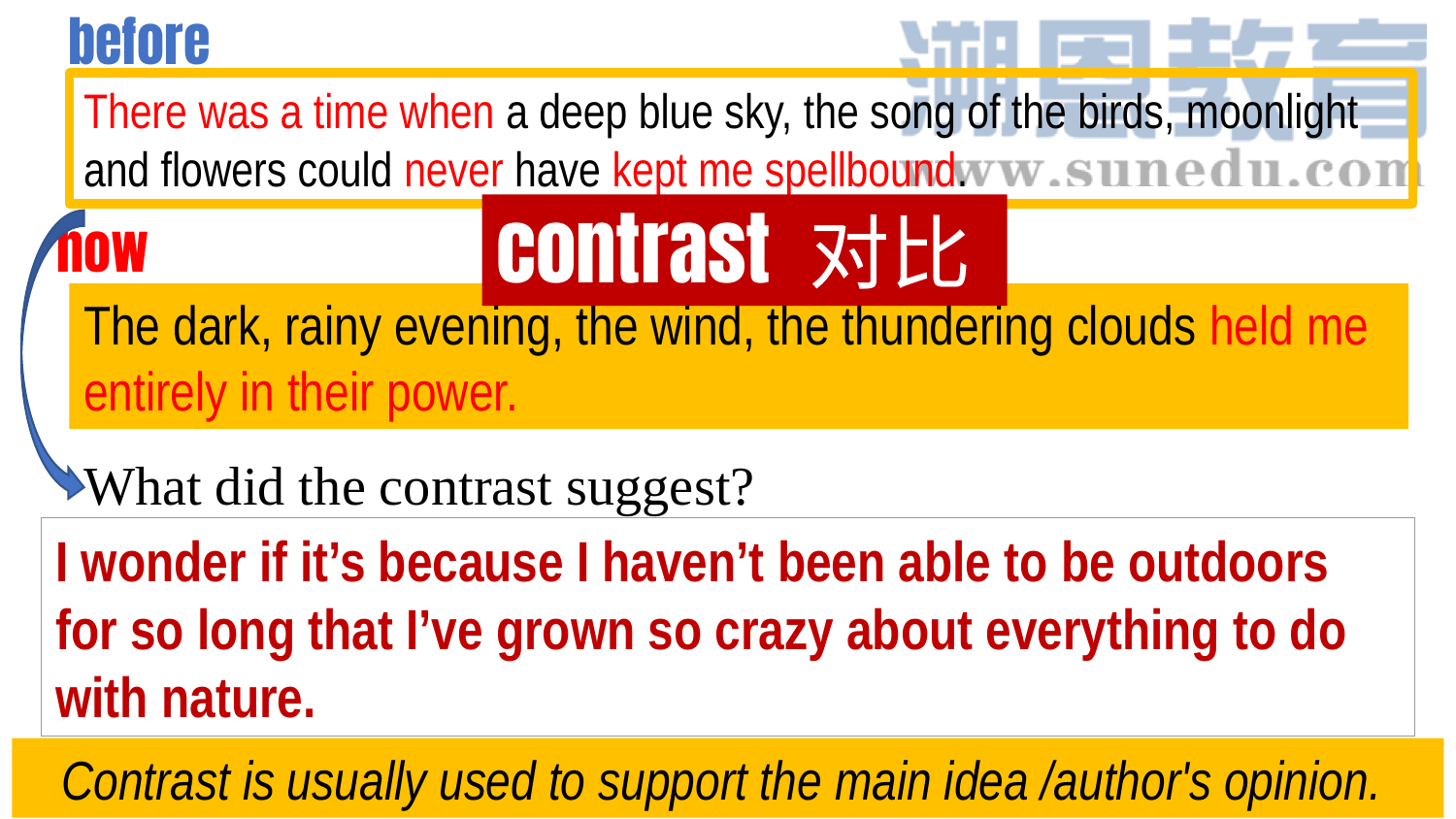

before
There was a time when a deep blue sky, the song of the birds, moonlight and flowers could never have kept me spellbound.
contrast 对比

now
The dark, rainy evening, the wind, the thundering clouds held me entirely in their power.
What did the contrast suggest?
I wonder if it’s because I haven’t been able to be outdoors for so long that I’ve grown so crazy about everything to do with nature.
Contrast is usually used to support the main idea /author's opinion.